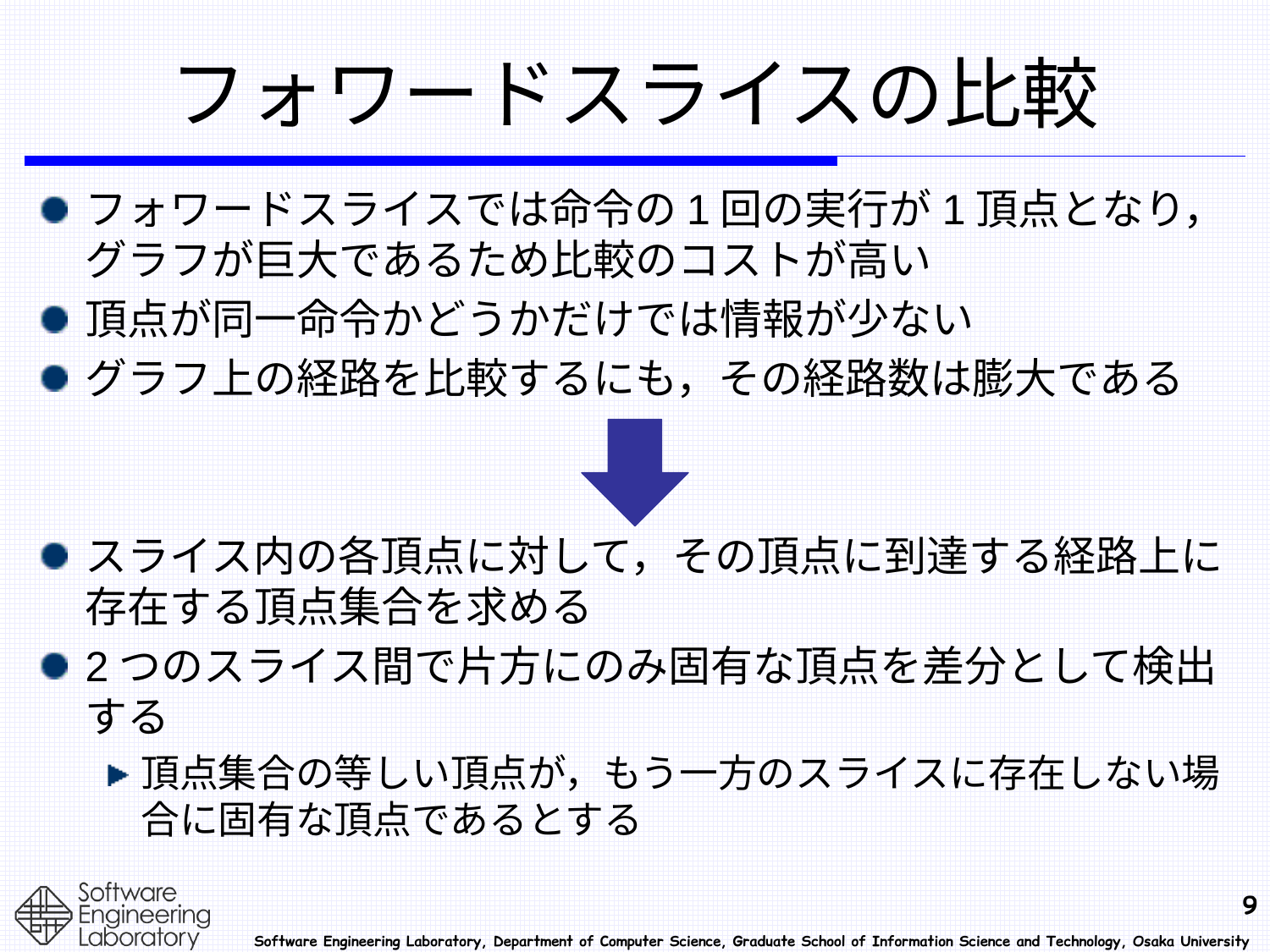

# フォワードスライスの比較
フォワードスライスでは命令の1回の実行が1頂点となり，グラフが巨大であるため比較のコストが高い
頂点が同一命令かどうかだけでは情報が少ない
グラフ上の経路を比較するにも，その経路数は膨大である

スライス内の各頂点に対して，その頂点に到達する経路上に存在する頂点集合を求める
2つのスライス間で片方にのみ固有な頂点を差分として検出する
頂点集合の等しい頂点が，もう一方のスライスに存在しない場合に固有な頂点であるとする